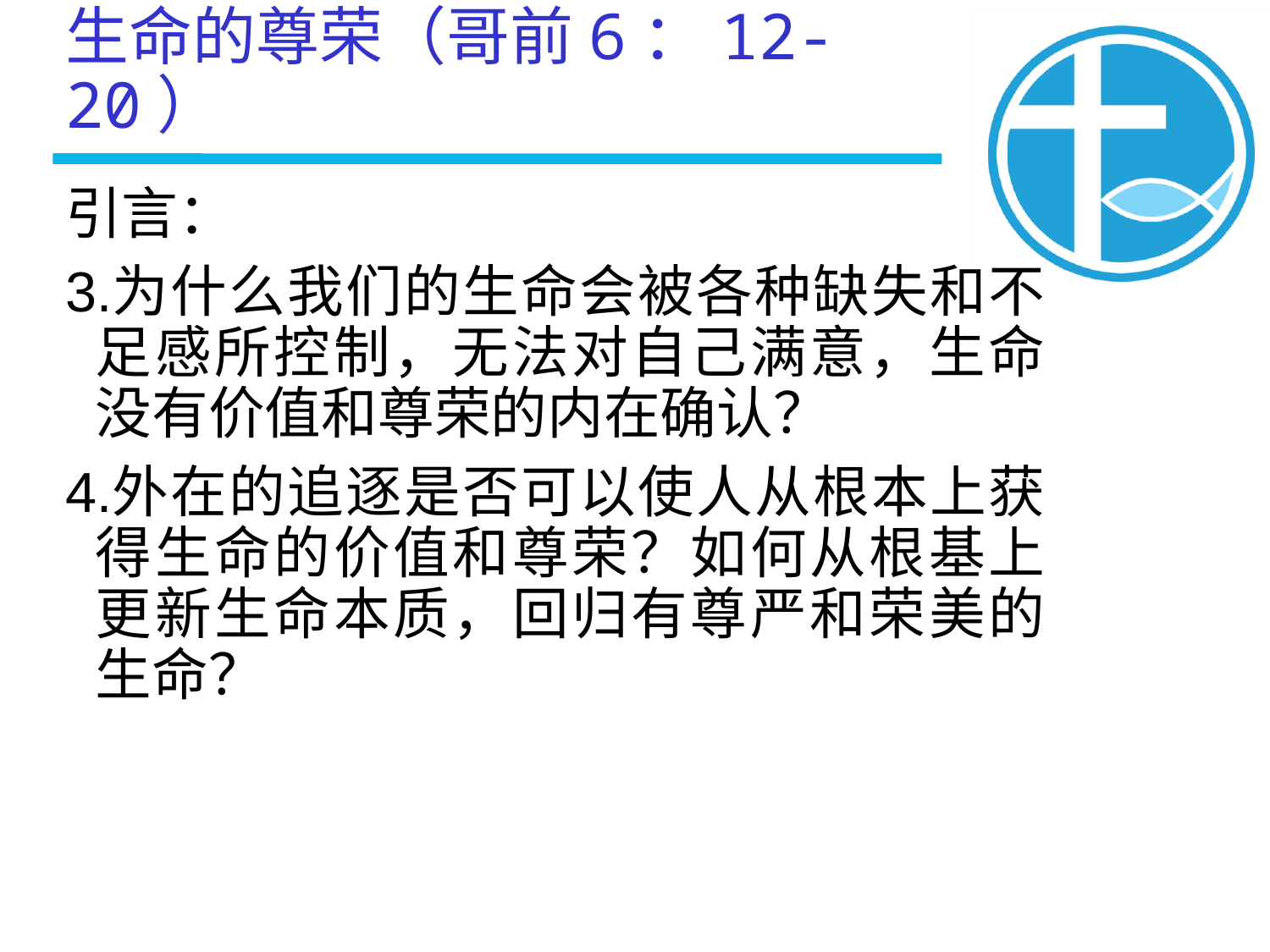

生命的尊荣（哥前6：12-20）
引言：
为什么我们的生命会被各种缺失和不足感所控制，无法对自己满意，生命没有价值和尊荣的内在确认？
外在的追逐是否可以使人从根本上获得生命的价值和尊荣？如何从根基上更新生命本质，回归有尊严和荣美的生命？